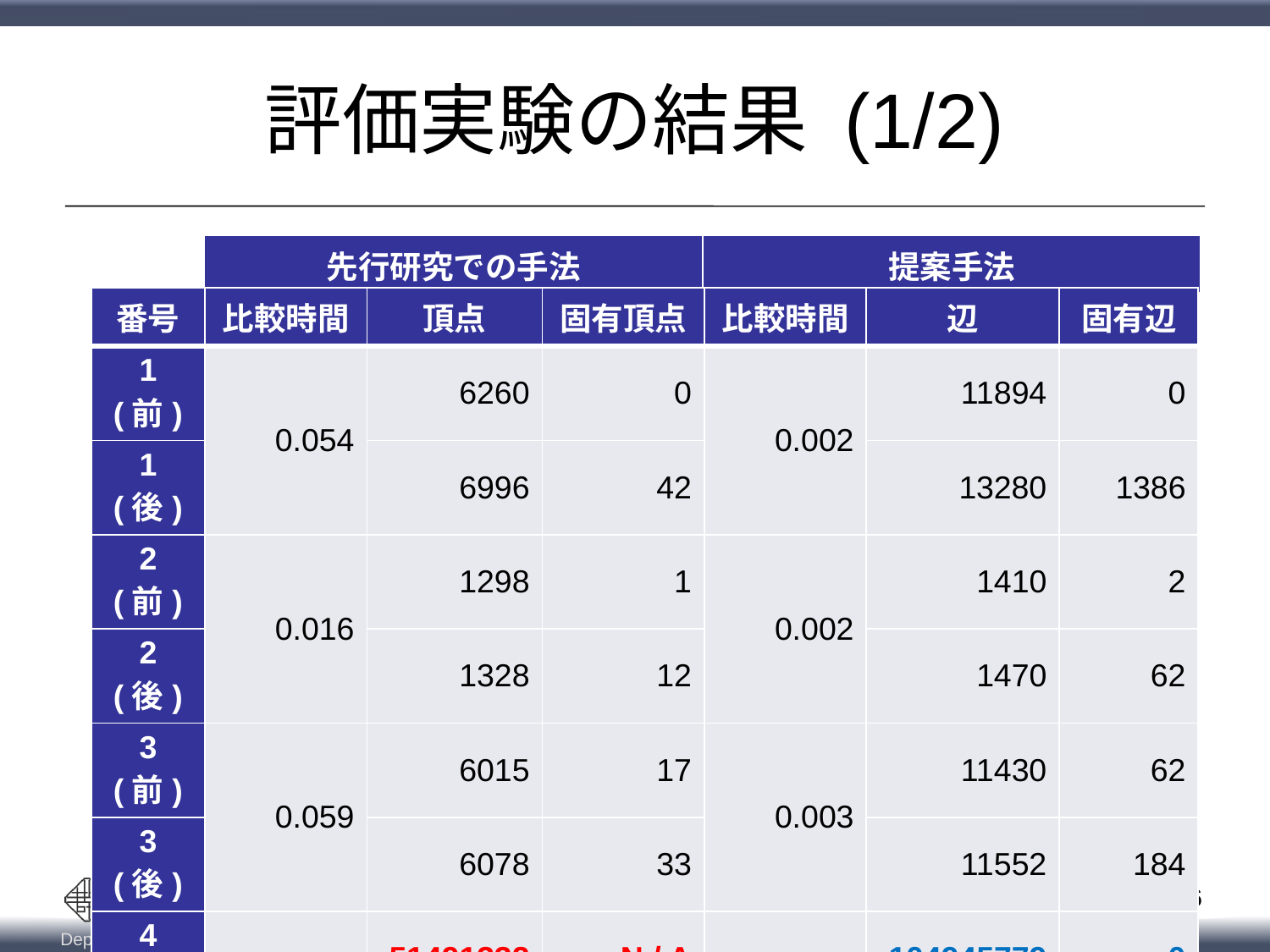

# 評価実験の結果 (1/2)
| 先行研究での手法 | 提案手法 |
| --- | --- |
| 番号 | 比較時間 | 頂点 | 固有頂点 | 比較時間 | 辺 | 固有辺 |
| --- | --- | --- | --- | --- | --- | --- |
| 1 (前) | 0.054 | 6260 | 0 | 0.002 | 11894 | 0 |
| 1 (後) |  | 6996 | 42 |  | 13280 | 1386 |
| 2 (前) | 0.016 | 1298 | 1 | 0.002 | 1410 | 2 |
| 2 (後) |  | 1328 | 12 |  | 1470 | 62 |
| 3 (前) | 0.059 | 6015 | 17 | 0.003 | 11430 | 62 |
| 3 (後) |  | 6078 | 33 |  | 11552 | 184 |
| 4 (前) | N / A | 51491332 | N / A | 3.423 | 104945779 | 0 |
| 4 (後) |  | 51491332 | N / A |  | 104945779 | 0 |
| 5 (前) | 0.008 | 330 | 1 | 0.001 | 429 | 1 |
| 5 (後) |  | 396 | 19 |  | 508 | 80 |
16